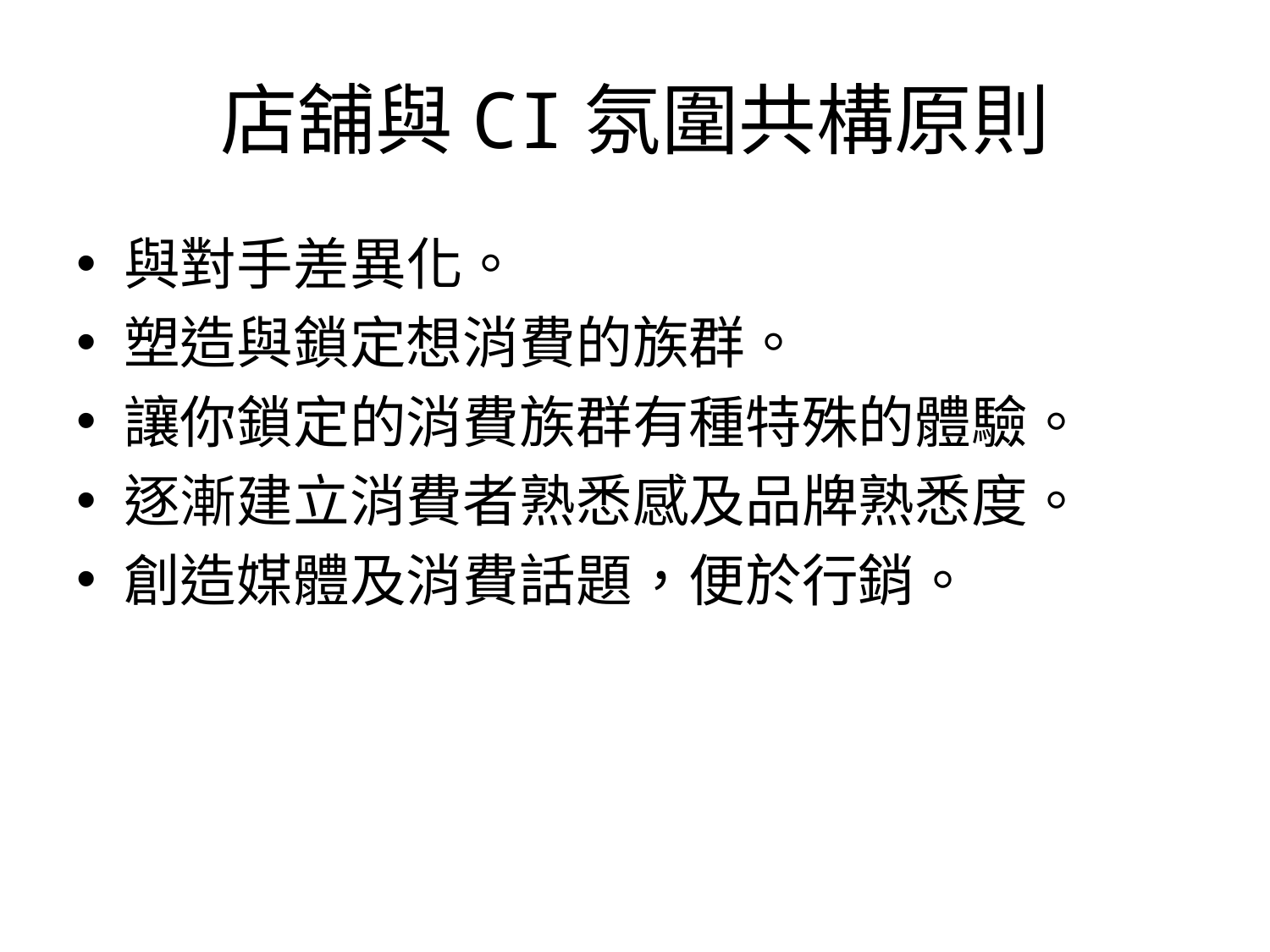

# 店舖與CI氛圍共構原則
與對手差異化。
塑造與鎖定想消費的族群。
讓你鎖定的消費族群有種特殊的體驗。
逐漸建立消費者熟悉感及品牌熟悉度。
創造媒體及消費話題，便於行銷。